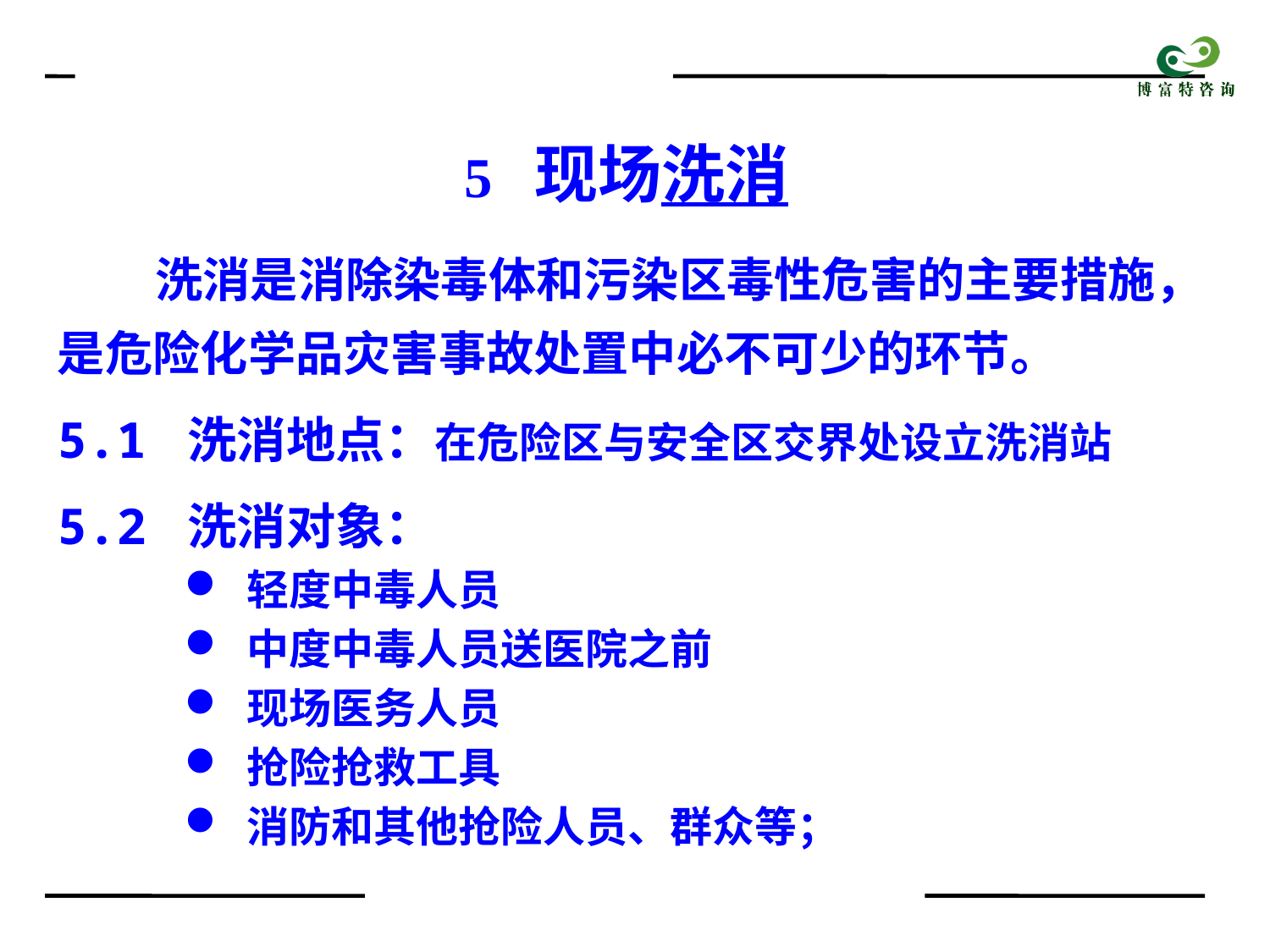

5  现场洗消
        洗消是消除染毒体和污染区毒性危害的主要措施，是危险化学品灾害事故处置中必不可少的环节。
5.1 洗消地点：在危险区与安全区交界处设立洗消站
5.2 洗消对象：
 轻度中毒人员
 中度中毒人员送医院之前
 现场医务人员
 抢险抢救工具
 消防和其他抢险人员、群众等；